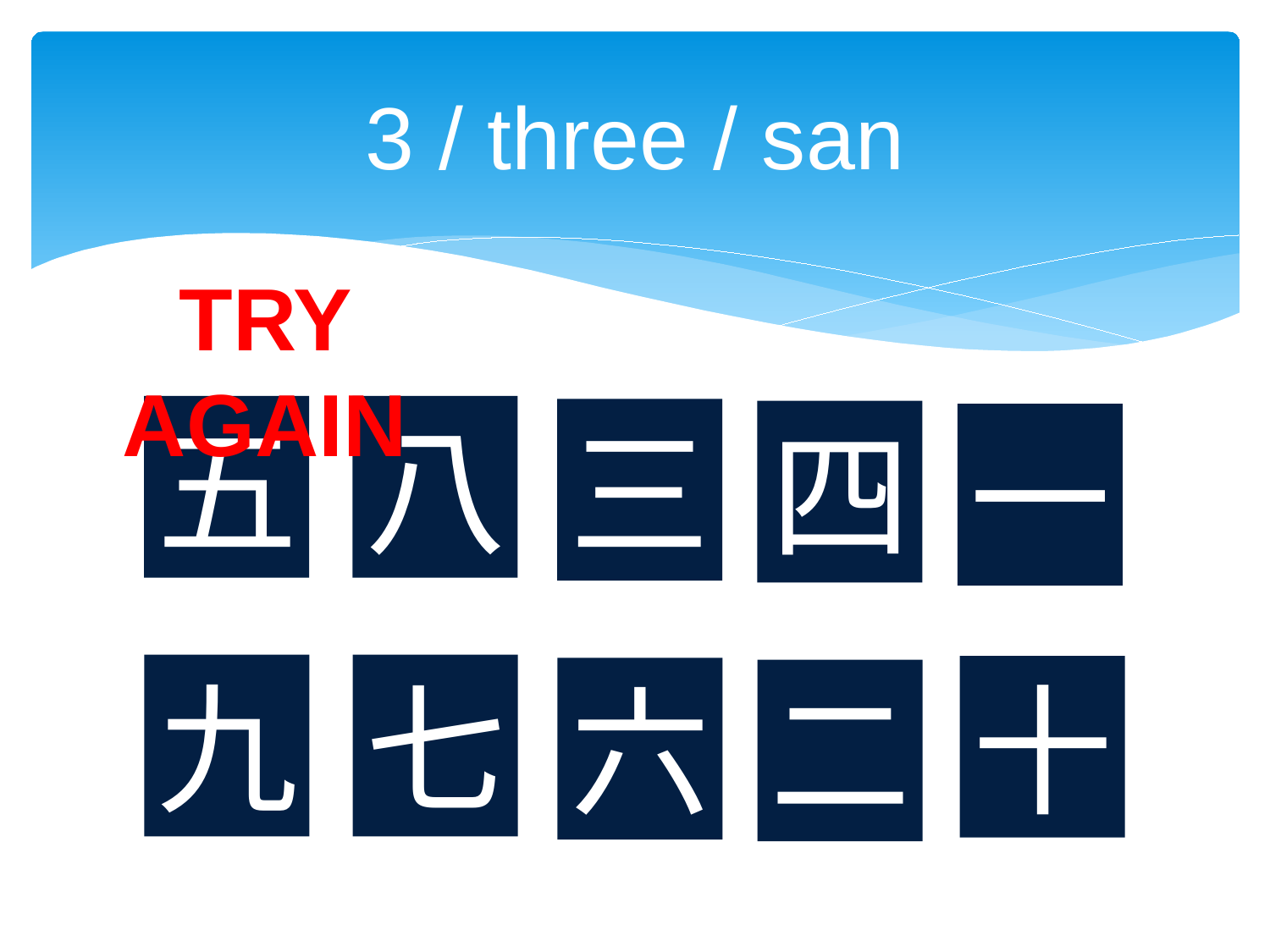

# 3 / three / san
TRY AGAIN
八
五
三
四
一
七
九
十
六
二